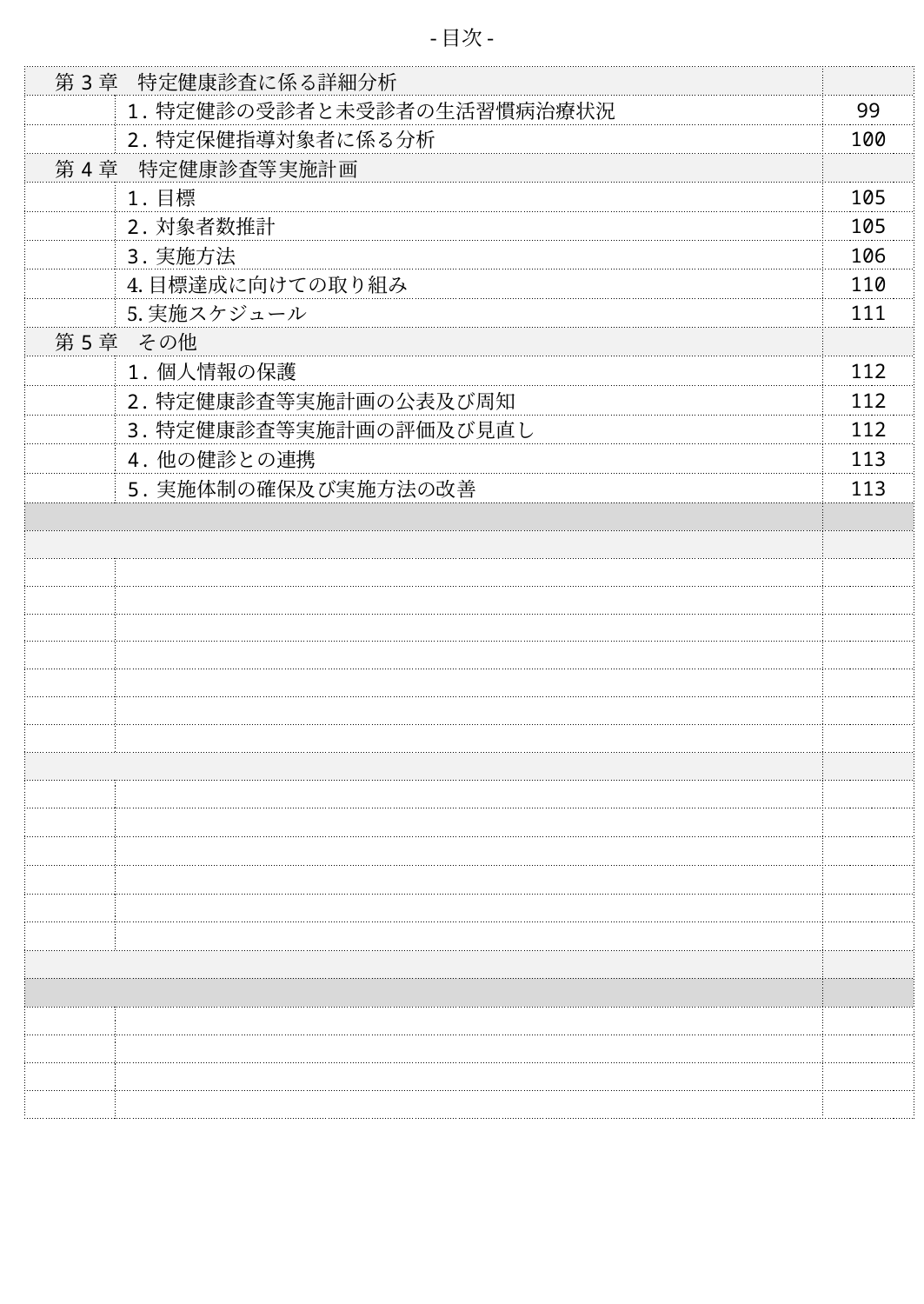

-目次-
| 第3章　特定健康診査に係る詳細分析 |  |  |
| --- | --- | --- |
|  | 1.特定健診の受診者と未受診者の生活習慣病治療状況 | 99 |
|  | 2.特定保健指導対象者に係る分析 | 100 |
| 第4章　特定健康診査等実施計画 |  |  |
|  | 1.目標 | 105 |
|  | 2.対象者数推計 | 105 |
|  | 3.実施方法 | 106 |
|  | 4.目標達成に向けての取り組み | 110 |
|  | 5.実施スケジュール | 111 |
| 第5章　その他 |  |  |
|  | 1.個人情報の保護 | 112 |
|  | 2.特定健康診査等実施計画の公表及び周知 | 112 |
|  | 3.特定健康診査等実施計画の評価及び見直し | 112 |
|  | 4.他の健診との連携 | 113 |
|  | 5.実施体制の確保及び実施方法の改善 | 113 |
|  |  |  |
|  |  |  |
|  |  |  |
|  |  |  |
|  |  |  |
|  |  |  |
|  |  |  |
|  |  |  |
|  |  |  |
|  | 3.保健事業実施に係る分析結果 |  |
|  |  |  |
|  |  |  |
|  |  |  |
|  |  |  |
|  |  |  |
|  |  |  |
|  | 3.保健事業実施に係る分析結果 |  |
|  |  |  |
|  |  |  |
|  |  |  |
|  |  |  |
|  |  |  |